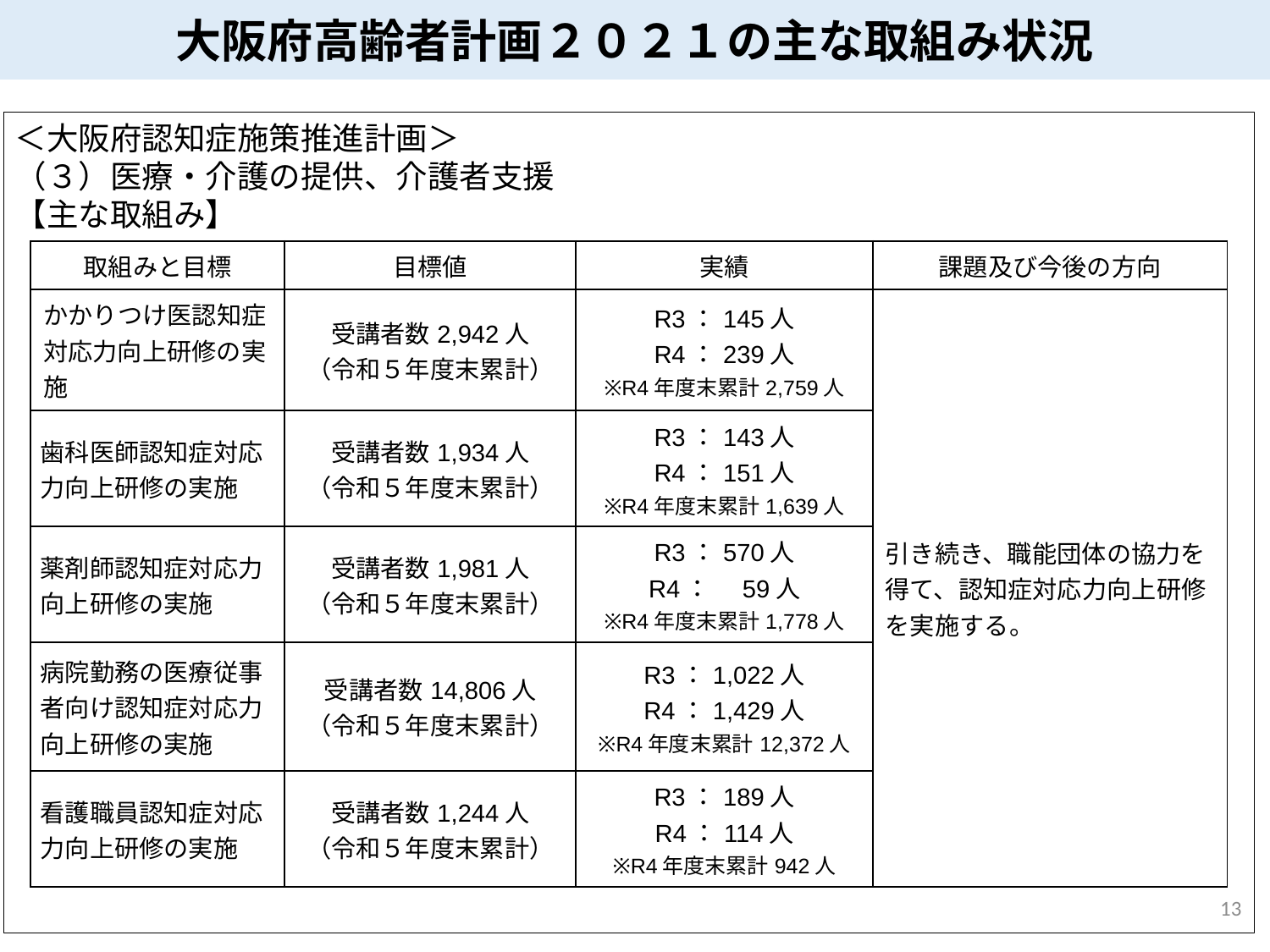

大阪府高齢者計画２０２１の主な取組み状況
＜大阪府認知症施策推進計画＞
（３）医療・介護の提供、介護者支援
【主な取組み】

| 取組みと目標 | 目標値 | 実績 | 課題及び今後の方向 |
| --- | --- | --- | --- |
| かかりつけ医認知症対応力向上研修の実施 | 受講者数2,942人 （令和５年度末累計） | R3：145人 R4：239人 ※R4年度末累計2,759人 | 引き続き、職能団体の協力を得て、認知症対応力向上研修を実施する。 |
| 歯科医師認知症対応力向上研修の実施 | 受講者数1,934人 （令和５年度末累計） | R3：143人 R4：151人 ※R4年度末累計1,639人 |  |
| 薬剤師認知症対応力向上研修の実施 | 受講者数1,981人 （令和５年度末累計） | R3：570人 R4：　59人 ※R4年度末累計1,778人 |  |
| 病院勤務の医療従事者向け認知症対応力向上研修の実施 | 受講者数14,806人 （令和５年度末累計） | R3：1,022人 R4：1,429人 ※R4年度末累計12,372人 |  |
| 看護職員認知症対応力向上研修の実施 | 受講者数1,244人 （令和５年度末累計） | R3：189人 R4：114人 ※R4年度末累計942人 |  |
13